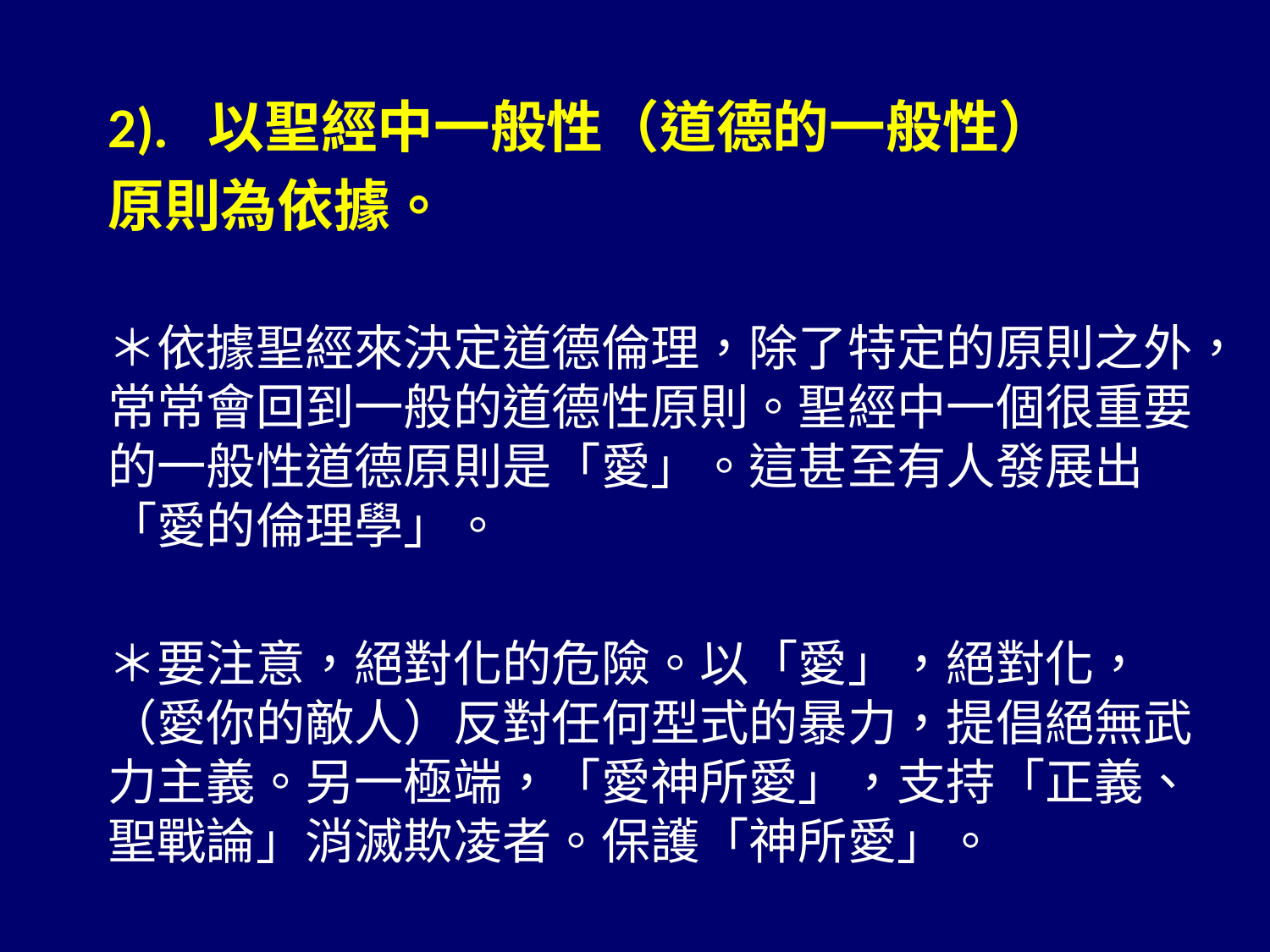

2).  以聖經中一般性（道德的一般性）
原則為依據。

＊依據聖經來決定道德倫理，除了特定的原則之外，常常會回到一般的道德性原則。聖經中一個很重要的一般性道德原則是「愛」。這甚至有人發展出「愛的倫理學」。

＊要注意，絕對化的危險。以「愛」，絕對化，（愛你的敵人）反對任何型式的暴力，提倡絕無武力主義。另一極端，「愛神所愛」，支持「正義、聖戰論」消滅欺凌者。保護「神所愛」。